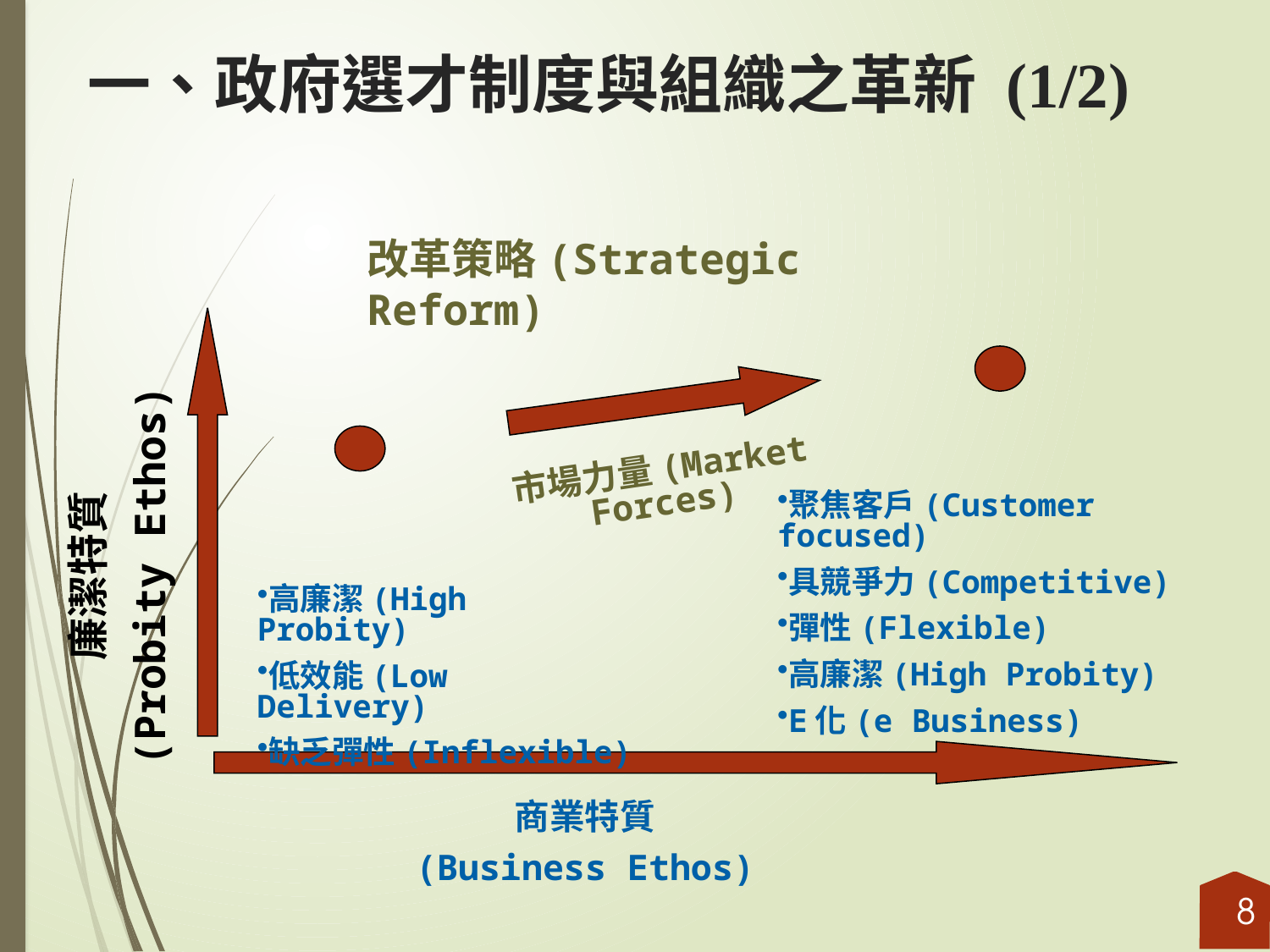

廉潔特質
(Probity Ethos)
# 一、政府選才制度與組織之革新 (1/2)
改革策略(Strategic Reform)

市場力量(Market Forces)
聚焦客戶(Customer focused)
具競爭力(Competitive)
彈性(Flexible)
高廉潔(High Probity)
E化(e Business)
高廉潔(High Probity)
低效能(Low Delivery)
缺乏彈性(Inflexible)

商業特質
(Business Ethos)
8